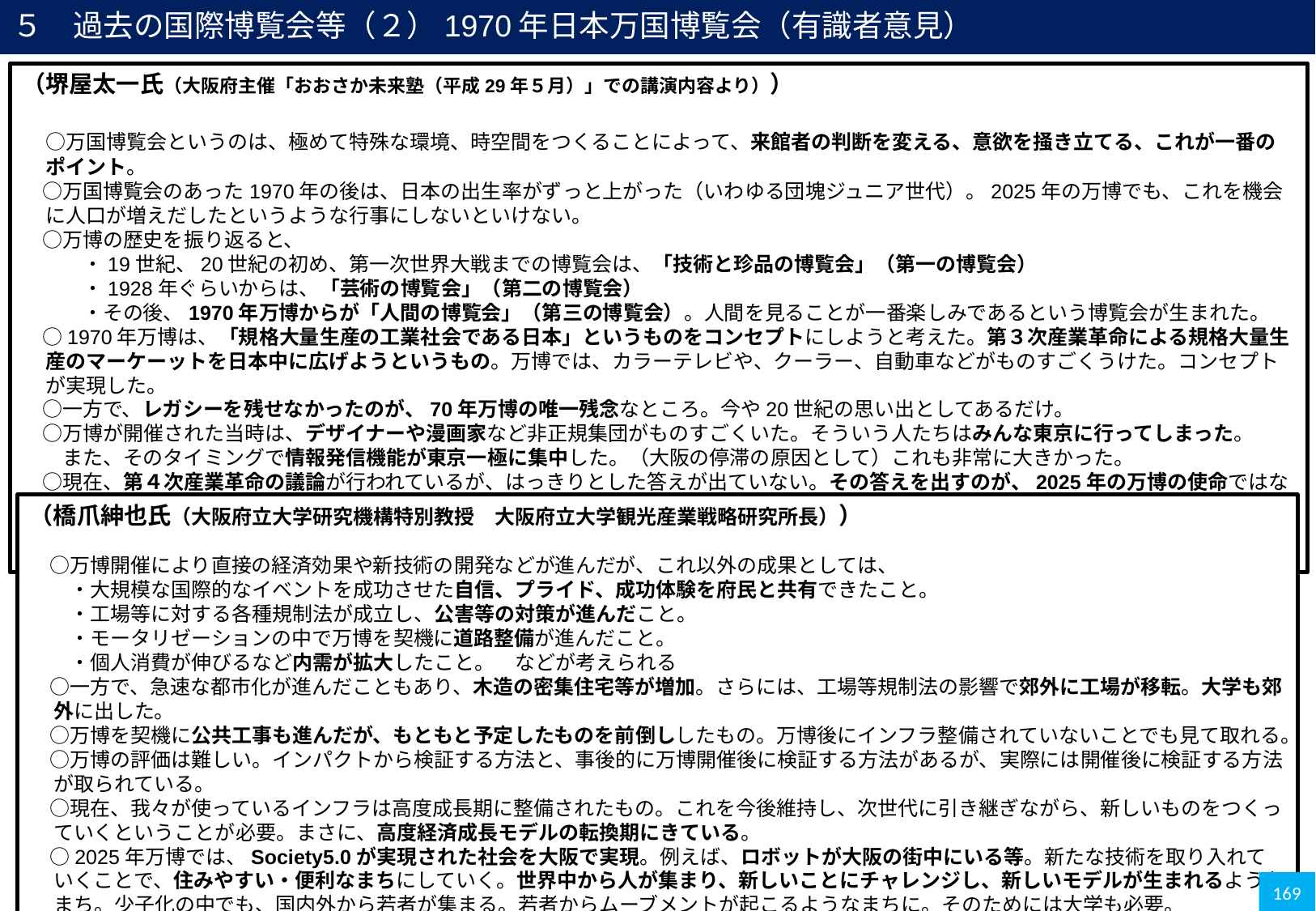

５　過去の国際博覧会等（２）1970年日本万国博覧会（有識者意見）
（堺屋太一氏（大阪府主催「おおさか未来塾（平成29年５月）」での講演内容より））

　○万国博覧会というのは、極めて特殊な環境、時空間をつくることによって、来館者の判断を変える、意欲を掻き立てる、これが一番のポイント。
　○万国博覧会のあった1970年の後は、日本の出生率がずっと上がった（いわゆる団塊ジュニア世代）。2025年の万博でも、これを機会に人口が増えだしたというような行事にしないといけない。
　○万博の歴史を振り返ると、
　　　・19世紀、20世紀の初め、第一次世界大戦までの博覧会は、「技術と珍品の博覧会」（第一の博覧会）
　　　・1928年ぐらいからは、「芸術の博覧会」（第二の博覧会）
　　　・その後、1970年万博からが「人間の博覧会」（第三の博覧会）。人間を見ることが一番楽しみであるという博覧会が生まれた。
　○1970年万博は、「規格大量生産の工業社会である日本」というものをコンセプトにしようと考えた。第３次産業革命による規格大量生産のマーケーットを日本中に広げようというもの。万博では、カラーテレビや、クーラー、自動車などがものすごくうけた。コンセプトが実現した。
　○一方で、レガシーを残せなかったのが、70年万博の唯一残念なところ。今や20世紀の思い出としてあるだけ。
　○万博が開催された当時は、デザイナーや漫画家など非正規集団がものすごくいた。そういう人たちはみんな東京に行ってしまった。
　　また、そのタイミングで情報発信機能が東京一極に集中した。（大阪の停滞の原因として）これも非常に大きかった。
　○現在、第４次産業革命の議論が行われているが、はっきりとした答えが出ていない。その答えを出すのが、2025年の万博の使命ではないかと考える。
　○やっぱり面白いことをつくらないといけない。本当に人々が面白いなと思うこと、これがなんであるか、それを見出すのが2025年の我々の大使命。
（橋爪紳也氏（大阪府立大学研究機構特別教授　大阪府立大学観光産業戦略研究所長））

　○万博開催により直接の経済効果や新技術の開発などが進んだが、これ以外の成果としては、
　　・大規模な国際的なイベントを成功させた自信、プライド、成功体験を府民と共有できたこと。
　　・工場等に対する各種規制法が成立し、公害等の対策が進んだこと。
　　・モータリゼーションの中で万博を契機に道路整備が進んだこと。
　　・個人消費が伸びるなど内需が拡大したこと。　などが考えられる
　○一方で、急速な都市化が進んだこともあり、木造の密集住宅等が増加。さらには、工場等規制法の影響で郊外に工場が移転。大学も郊外に出した。
　○万博を契機に公共工事も進んだが、もともと予定したものを前倒ししたもの。万博後にインフラ整備されていないことでも見て取れる。
　○万博の評価は難しい。インパクトから検証する方法と、事後的に万博開催後に検証する方法があるが、実際には開催後に検証する方法が取られている。
　○現在、我々が使っているインフラは高度成長期に整備されたもの。これを今後維持し、次世代に引き継ぎながら、新しいものをつくっていくということが必要。まさに、高度経済成長モデルの転換期にきている。
　○2025年万博では、Society5.0が実現された社会を大阪で実現。例えば、ロボットが大阪の街中にいる等。新たな技術を取り入れていくことで、住みやすい・便利なまちにしていく。世界中から人が集まり、新しいことにチャレンジし、新しいモデルが生まれるようなまち。少子化の中でも、国内外から若者が集まる。若者からムーブメントが起こるようなまちに。そのためには大学も必要。
169